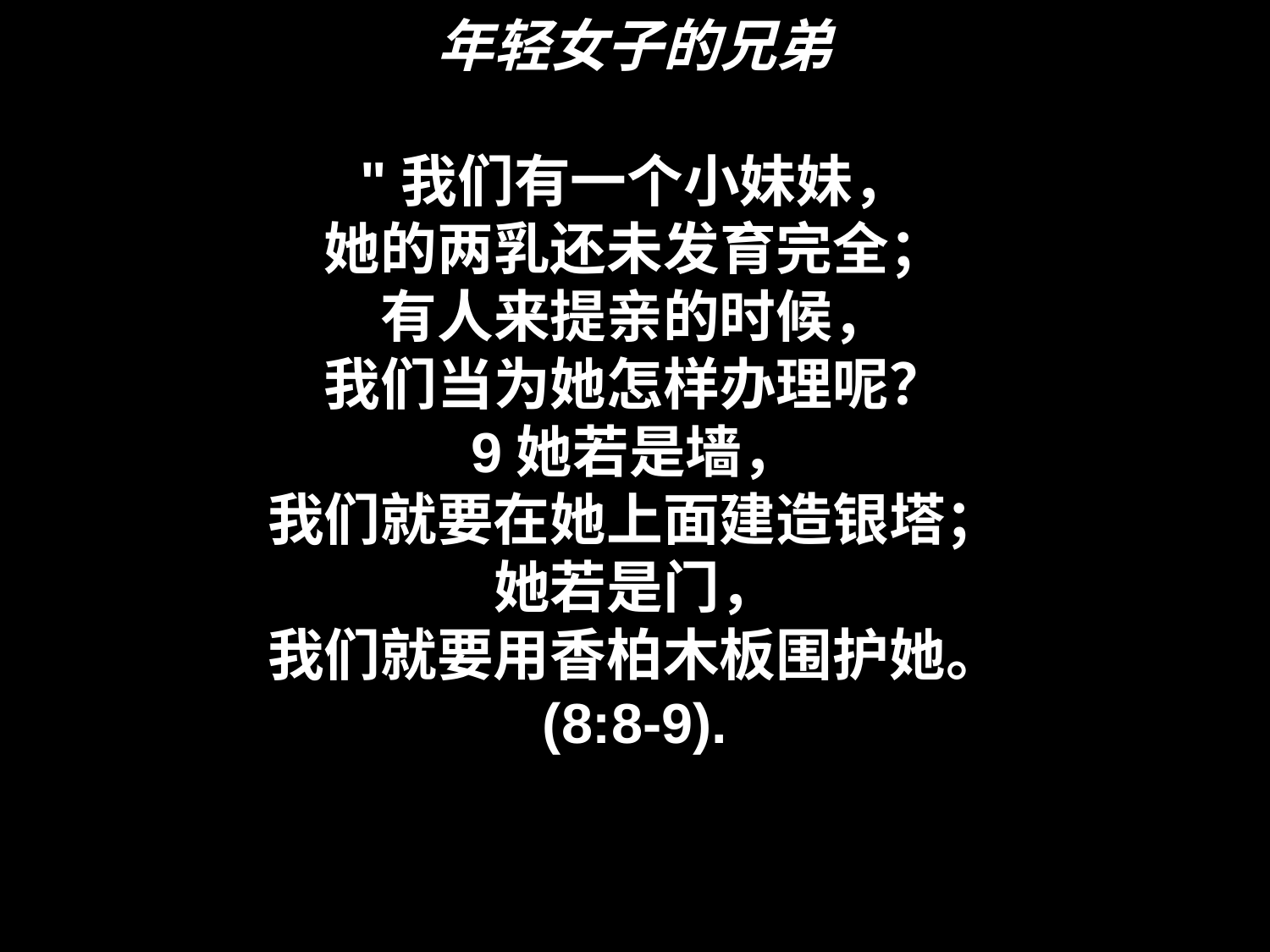

# 年轻女子的兄弟 "我们有一个小妹妹， 她的两乳还未发育完全； 有人来提亲的时候， 我们当为她怎样办理呢？ 9她若是墙， 我们就要在她上面建造银塔； 她若是门， 我们就要用香柏木板围护她。 (8:8-9).